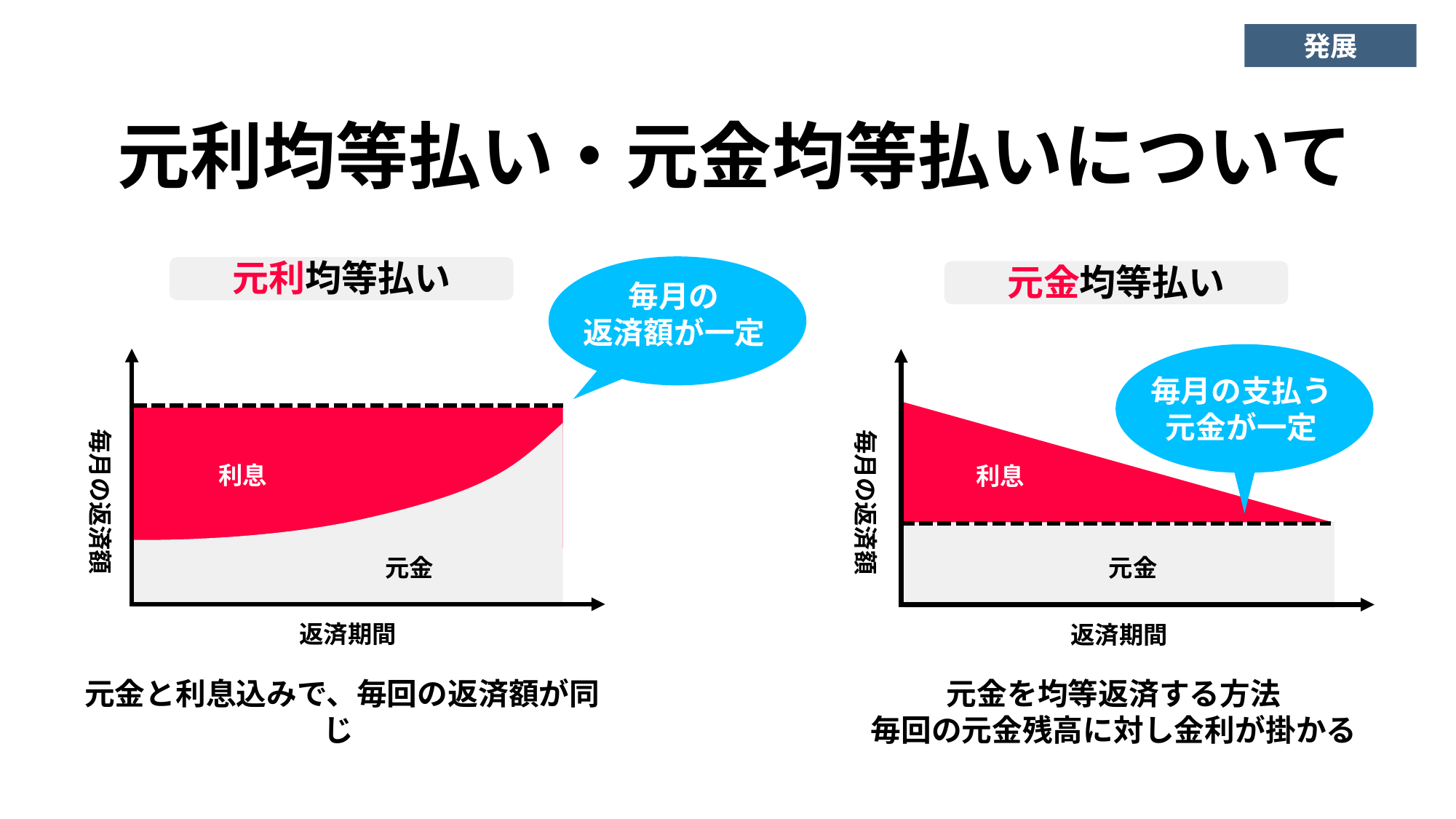

発展
元利均等払い・元金均等払いについて

毎月の
返済額が一定
元利均等払い

元金均等払い

毎月の支払う
元金が一定

毎月の返済額
利息
元金
返済期間

毎月の返済額
利息
元金
返済期間
元金と利息込みで、毎回の返済額が同じ
元金を均等返済する方法
毎回の元金残高に対し金利が掛かる